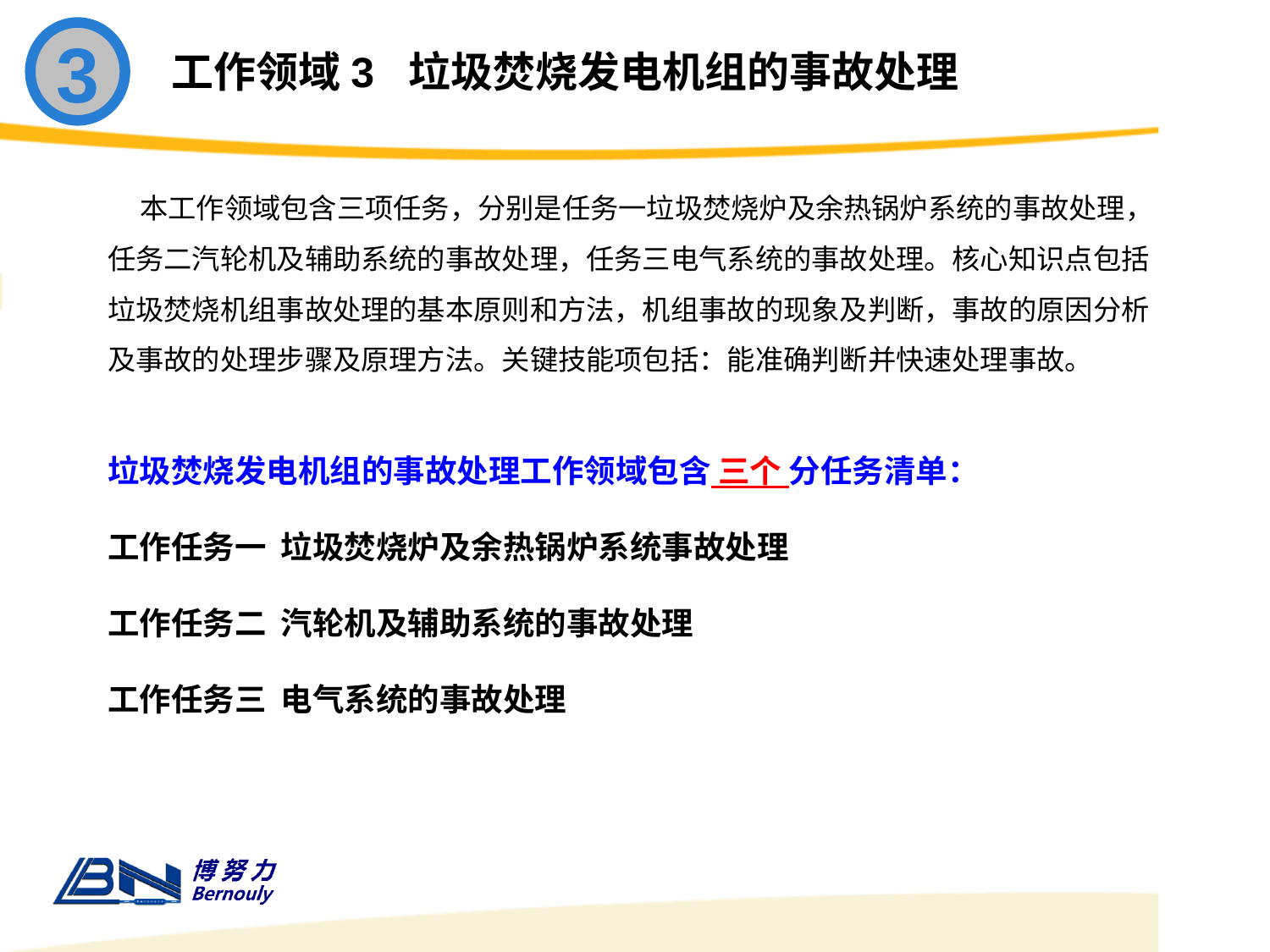

3
工作领域3  垃圾焚烧发电机组的事故处理
    本工作领域包含三项任务，分别是任务一垃圾焚烧炉及余热锅炉系统的事故处理，任务二汽轮机及辅助系统的事故处理，任务三电气系统的事故处理。核心知识点包括垃圾焚烧机组事故处理的基本原则和方法，机组事故的现象及判断，事故的原因分析及事故的处理步骤及原理方法。关键技能项包括：能准确判断并快速处理事故。
垃圾焚烧发电机组的事故处理工作领域包含 三个 分任务清单：
工作任务一  垃圾焚烧炉及余热锅炉系统事故处理
工作任务二  汽轮机及辅助系统的事故处理
工作任务三  电气系统的事故处理